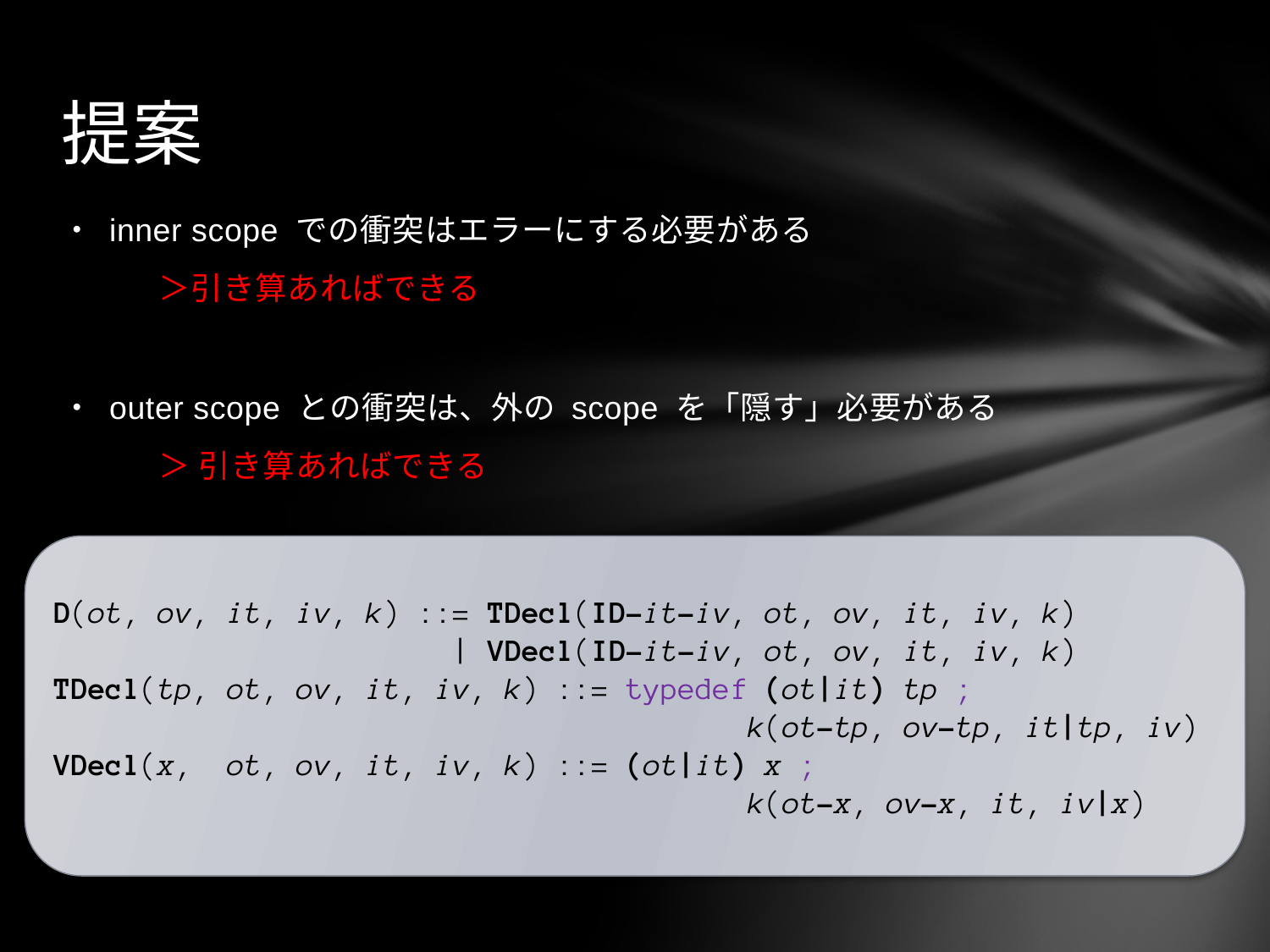

# 提案
・ inner scope での衝突はエラーにする必要がある
　　　＞引き算あればできる

・ outer scope との衝突は、外の scope を「隠す」必要がある
　　　＞ 引き算あればできる

D(ot, ov, it, iv, k) ::= TDecl(ID-it-iv, ot, ov, it, iv, k)
                       | VDecl(ID-it-iv, ot, ov, it, iv, k)
TDecl(tp, ot, ov, it, iv, k) ::= typedef (ot|it) tp ;
                                        k(ot-tp, ov-tp, it|tp, iv)
VDecl(x,  ot, ov, it, iv, k) ::= (ot|it) x ;
                                        k(ot-x, ov-x, it, iv|x)